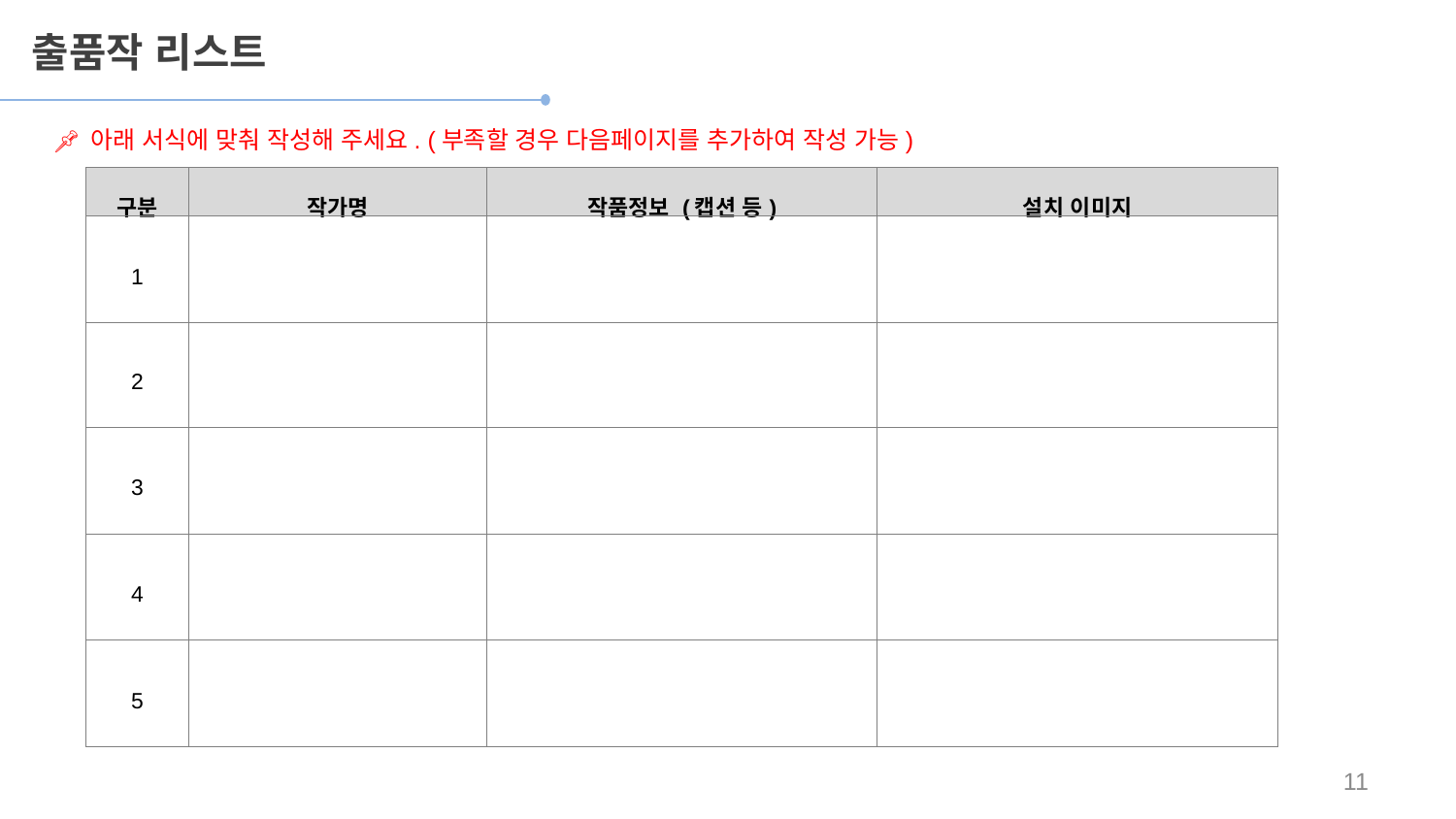

출품작 리스트

📌 아래 서식에 맞춰 작성해 주세요. (부족할 경우 다음페이지를 추가하여 작성 가능)
| 구분 | 작가명 | 작품정보 (캡션 등) | 설치 이미지 |
| --- | --- | --- | --- |
| 1 |  |  |  |
| 2 |  |  |  |
| 3 |  |  |  |
| 4 |  |  |  |
| 5 |  |  |  |
11